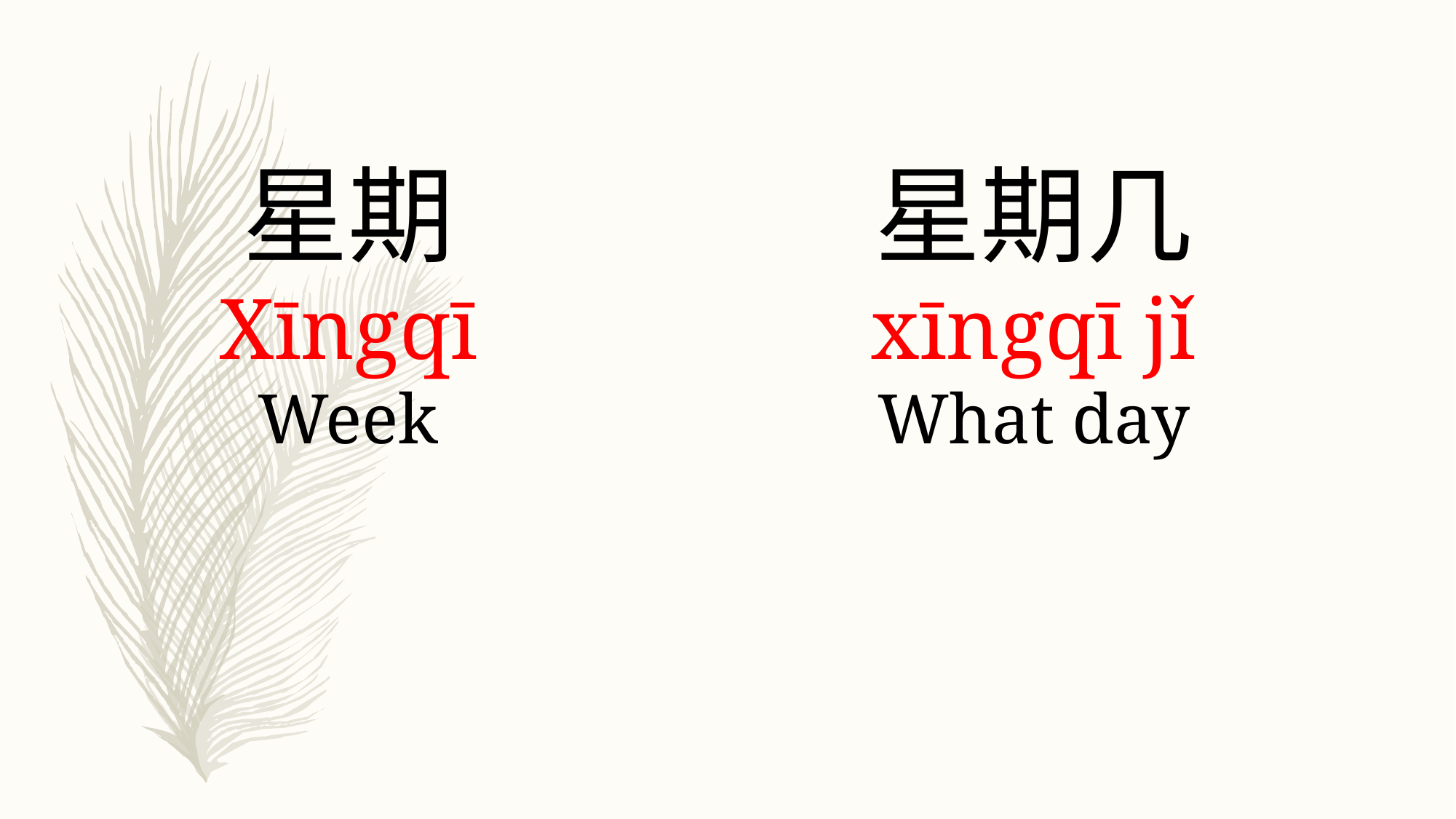

星期
Xīngqī
Week
星期几
xīngqī jǐ
What day